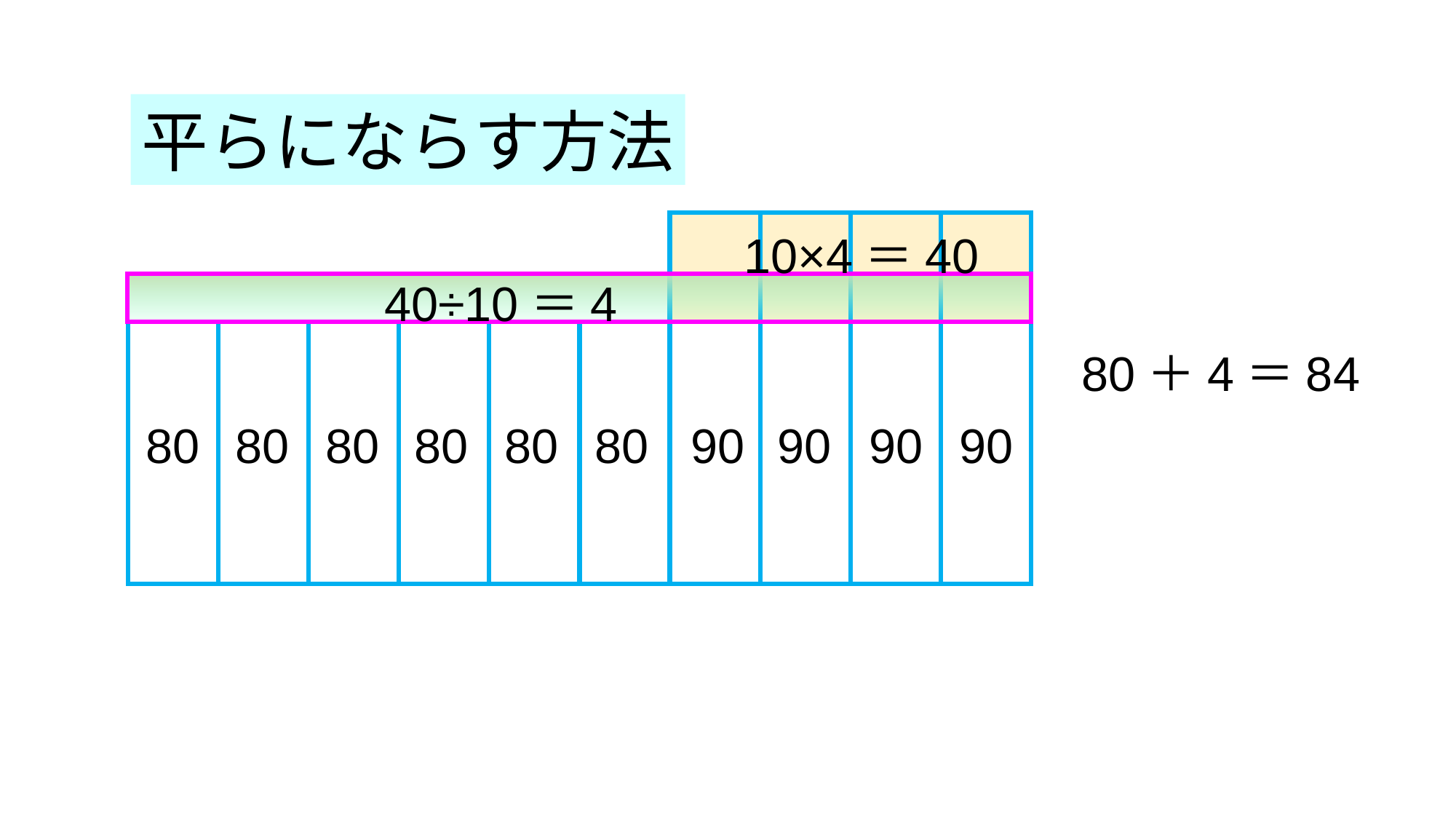

平らにならす方法

10×4＝40
40÷10＝4

80＋4＝84
80
80
80
80
80
80
90
90
90
90